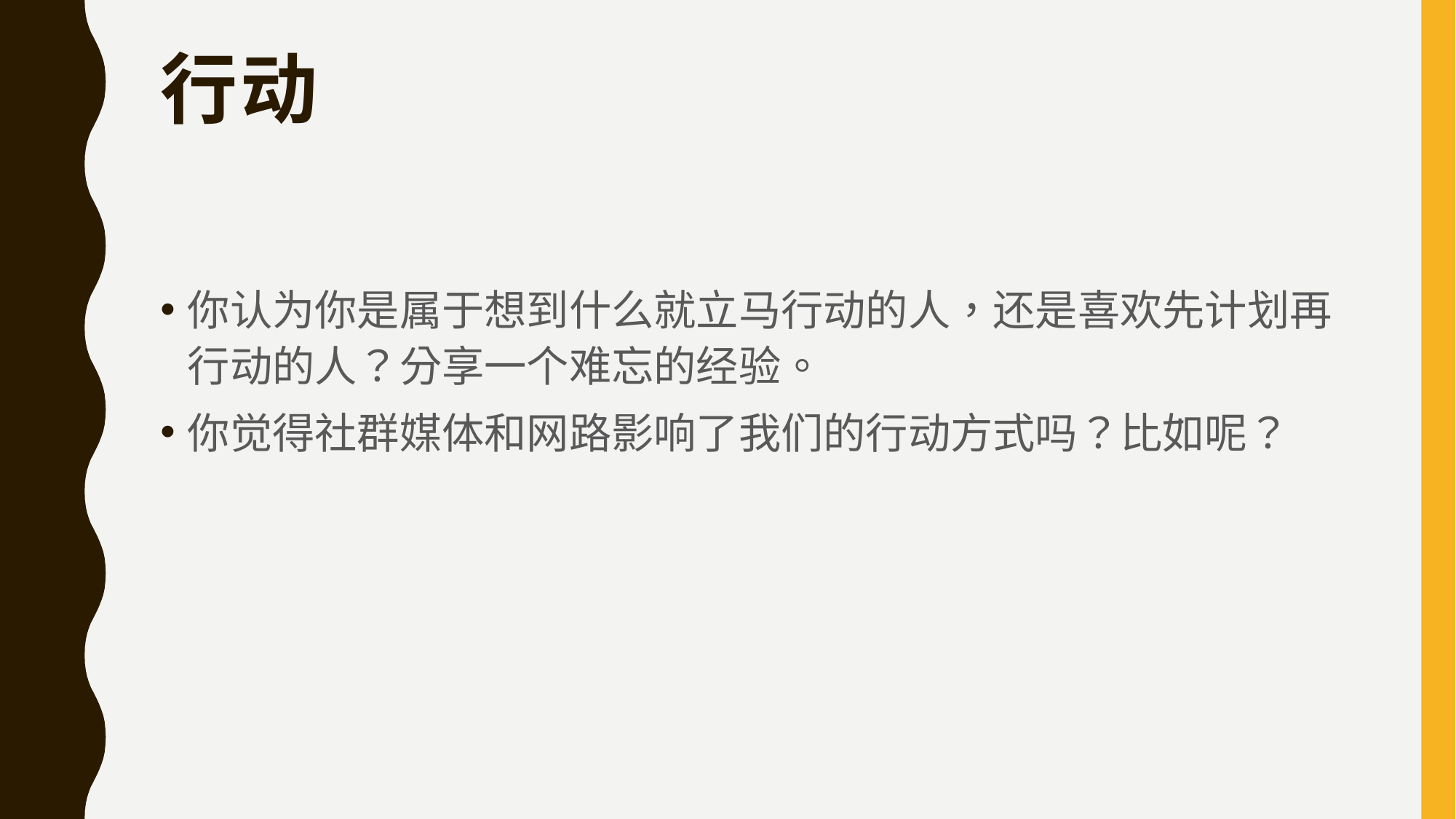

# 行动
你认为你是属于想到什么就立马行动的人，还是喜欢先计划再行动的人？分享一个难忘的经验。
你觉得社群媒体和网路影响了我们的行动方式吗？比如呢？